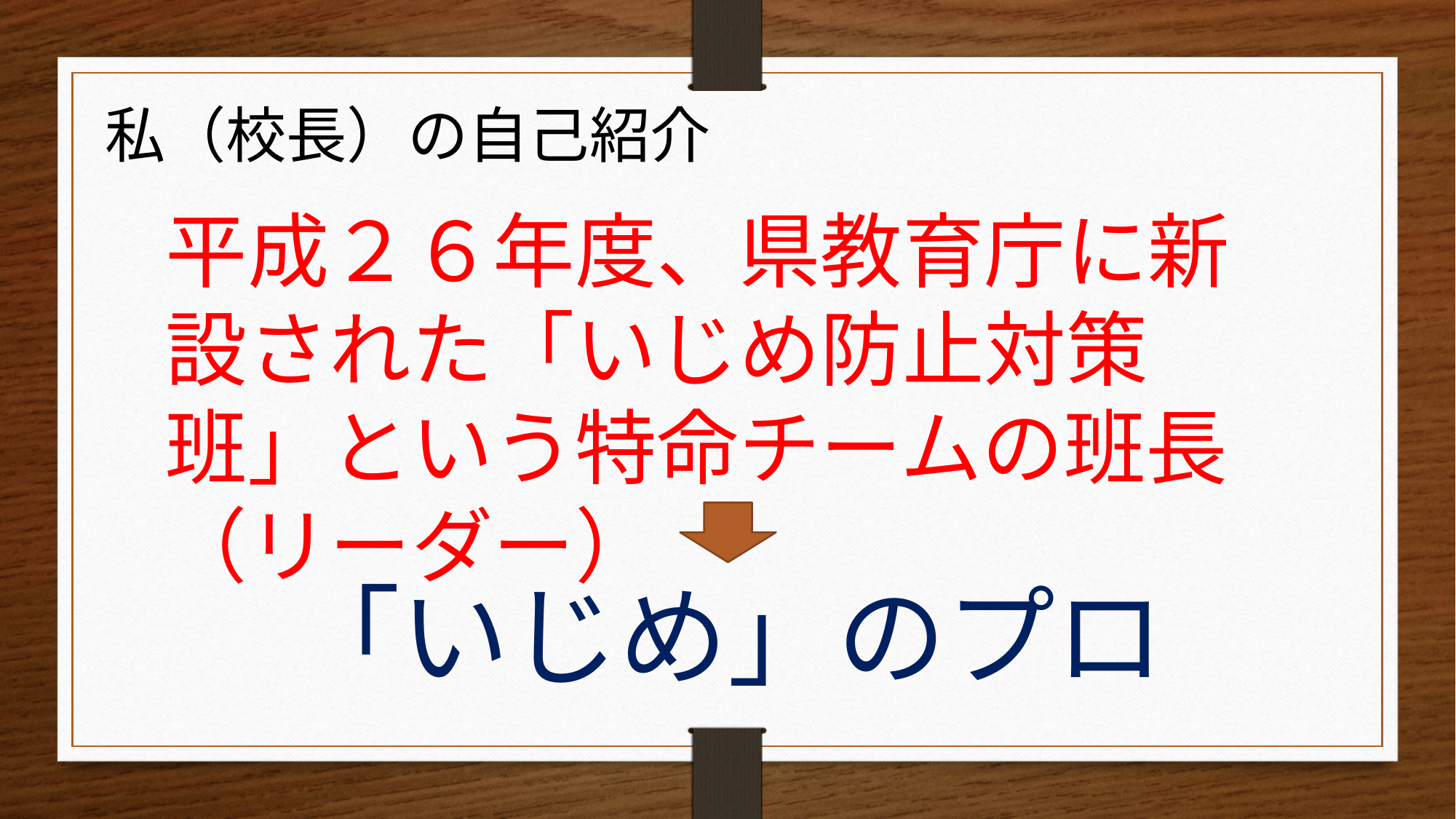

私（校長）の自己紹介
平成２６年度、県教育庁に新設された「いじめ防止対策班」という特命チームの班長（リーダー）

「いじめ」のプロ